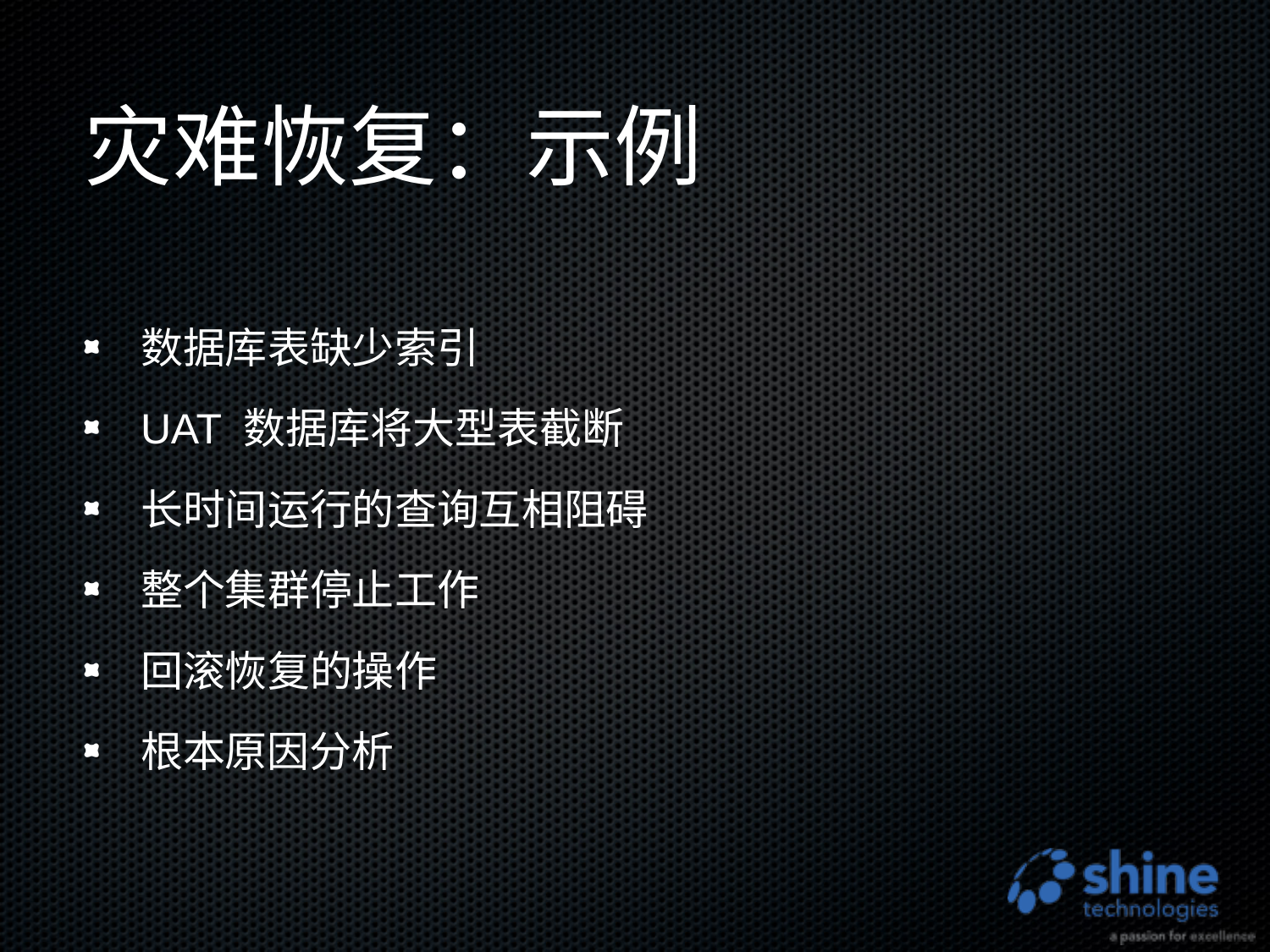

# 灾难恢复：示例
数据库表缺少索引
UAT 数据库将大型表截断
长时间运行的查询互相阻碍
整个集群停止工作
回滚恢复的操作
根本原因分析